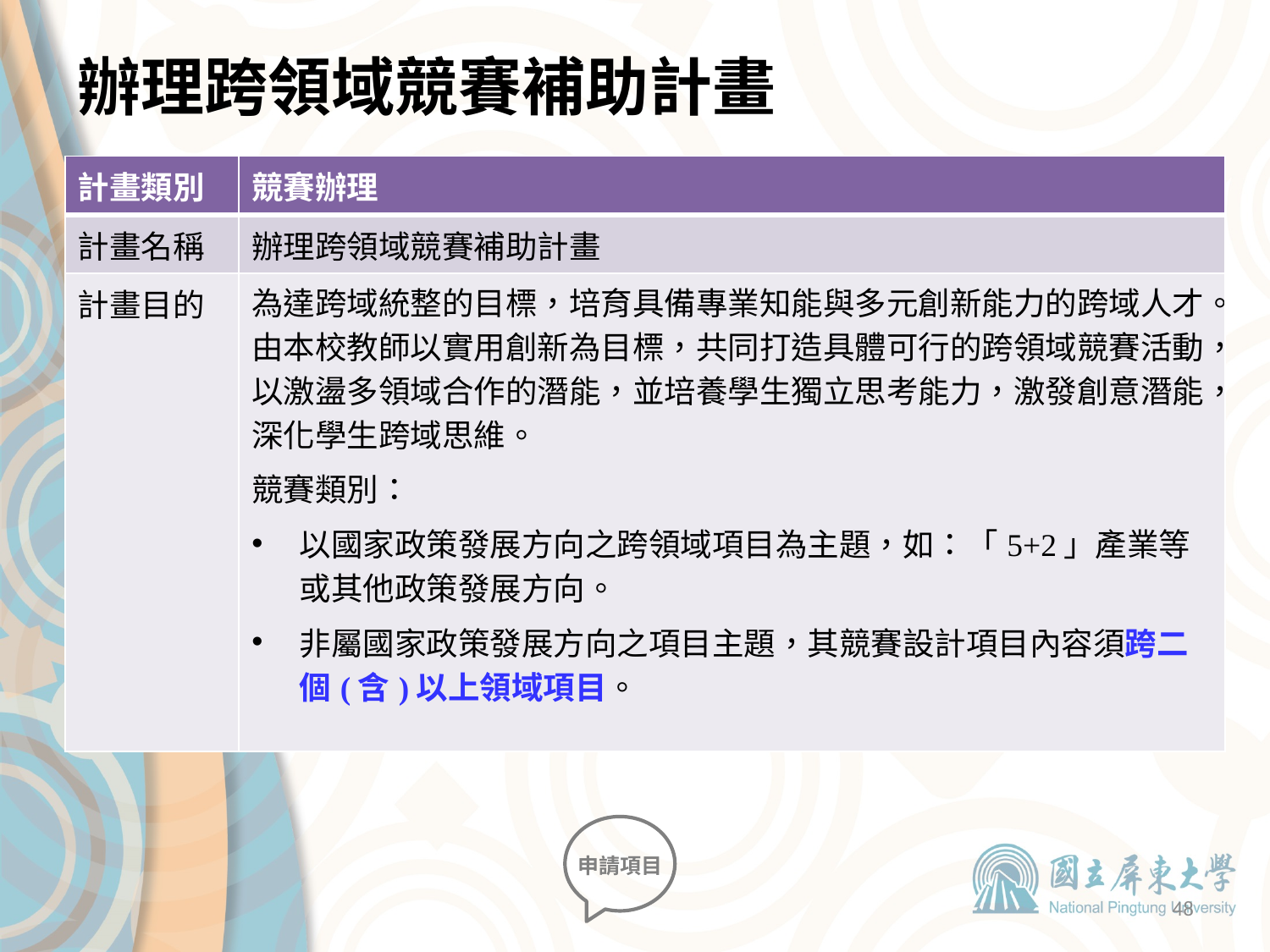

# 辦理跨領域競賽補助計畫
| 計畫類別 | 競賽辦理 |
| --- | --- |
| 計畫名稱 | 辦理跨領域競賽補助計畫 |
| 計畫目的 | 為達跨域統整的目標，培育具備專業知能與多元創新能力的跨域人才。由本校教師以實用創新為目標，共同打造具體可行的跨領域競賽活動，以激盪多領域合作的潛能，並培養學生獨立思考能力，激發創意潛能，深化學生跨域思維。 競賽類別： 以國家政策發展方向之跨領域項目為主題，如：「5+2」產業等或其他政策發展方向。 非屬國家政策發展方向之項目主題，其競賽設計項目內容須跨二個(含)以上領域項目。 |

申請項目
48